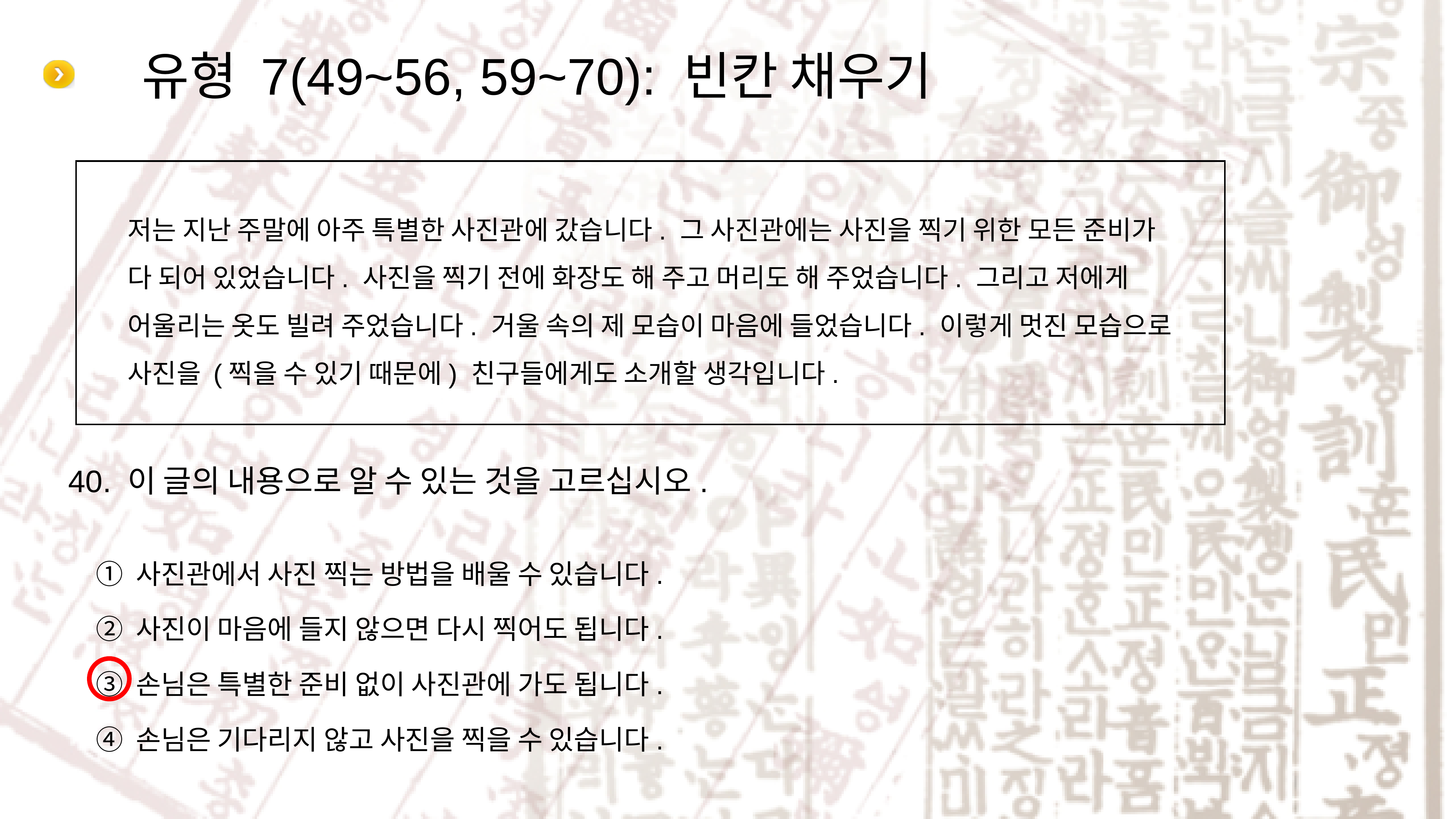

# 유형 7(49~56, 59~70): 빈칸 채우기
저는 지난 주말에 아주 특별한 사진관에 갔습니다. 그 사진관에는 사진을 찍기 위한 모든 준비가 다 되어 있었습니다. 사진을 찍기 전에 화장도 해 주고 머리도 해 주었습니다. 그리고 저에게 어울리는 옷도 빌려 주었습니다. 거울 속의 제 모습이 마음에 들었습니다. 이렇게 멋진 모습으로 사진을 (찍을 수 있기 때문에) 친구들에게도 소개할 생각입니다.

40. 이 글의 내용으로 알 수 있는 것을 고르십시오.
① 사진관에서 사진 찍는 방법을 배울 수 있습니다.
② 사진이 마음에 들지 않으면 다시 찍어도 됩니다.
③ 손님은 특별한 준비 없이 사진관에 가도 됩니다.
④ 손님은 기다리지 않고 사진을 찍을 수 있습니다.